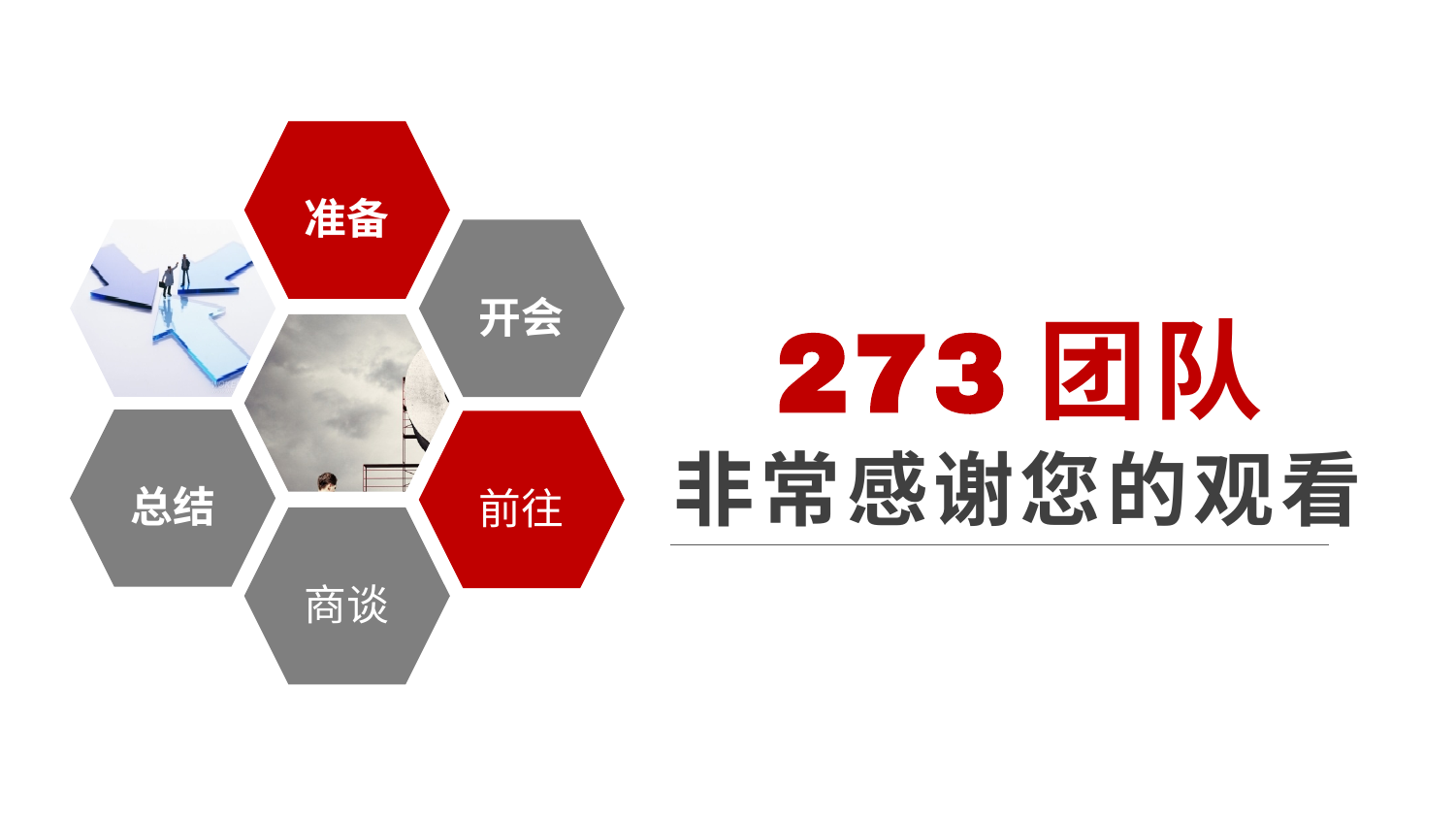

准备

开会
273团队

总结
前往
非常感谢您的观看
商谈